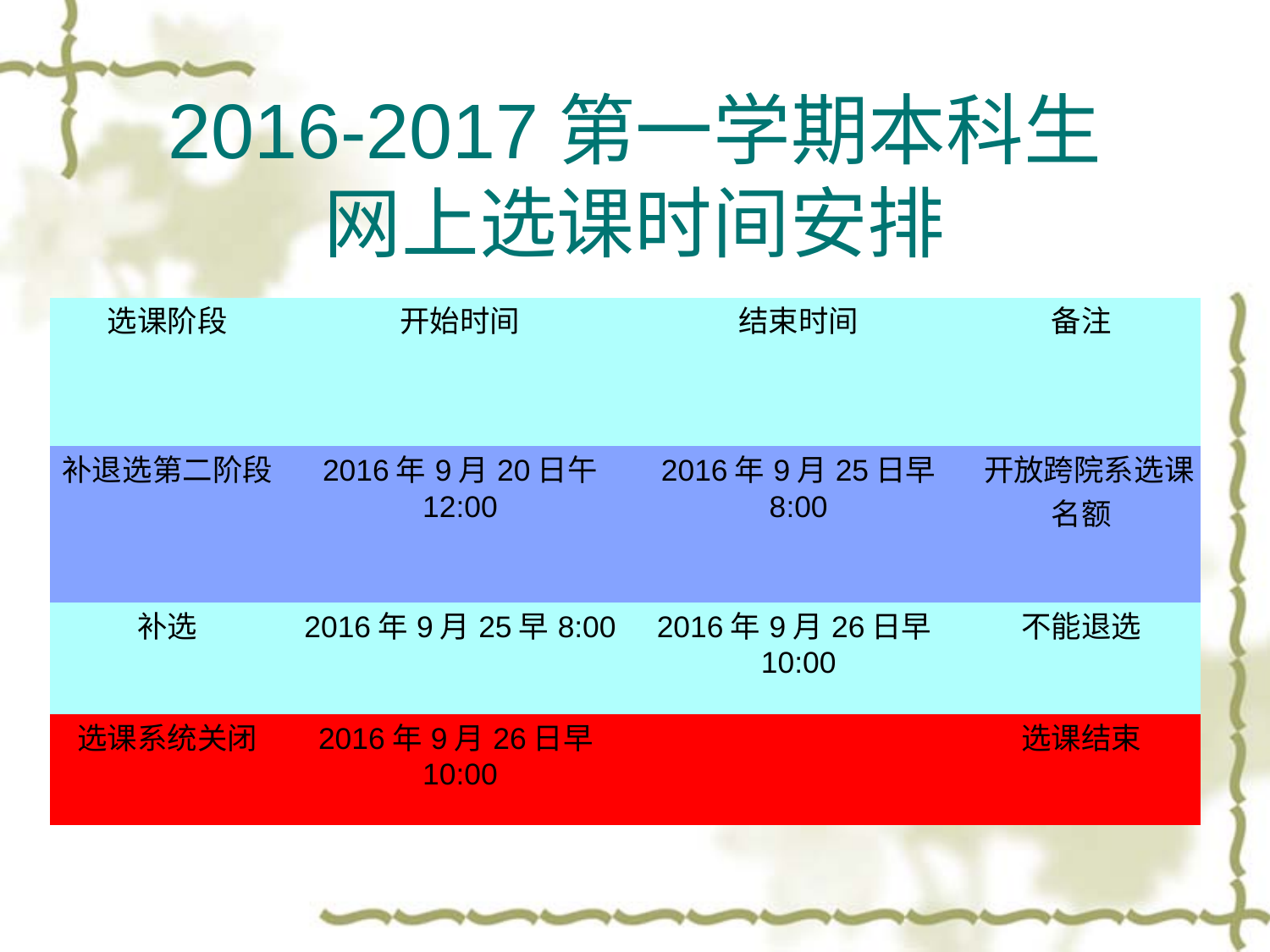

# 2016-2017第一学期本科生 网上选课时间安排
| 选课阶段 | 开始时间 | 结束时间 | 备注 |
| --- | --- | --- | --- |
| 补退选第二阶段 | 2016年9月20日午12:00 | 2016年9月25日早8:00 | 开放跨院系选课名额 |
| 补选 | 2016年9月25早8:00 | 2016年9月26日早10:00 | 不能退选 |
| 选课系统关闭 | 2016年9月26日早10:00 |  | 选课结束 |